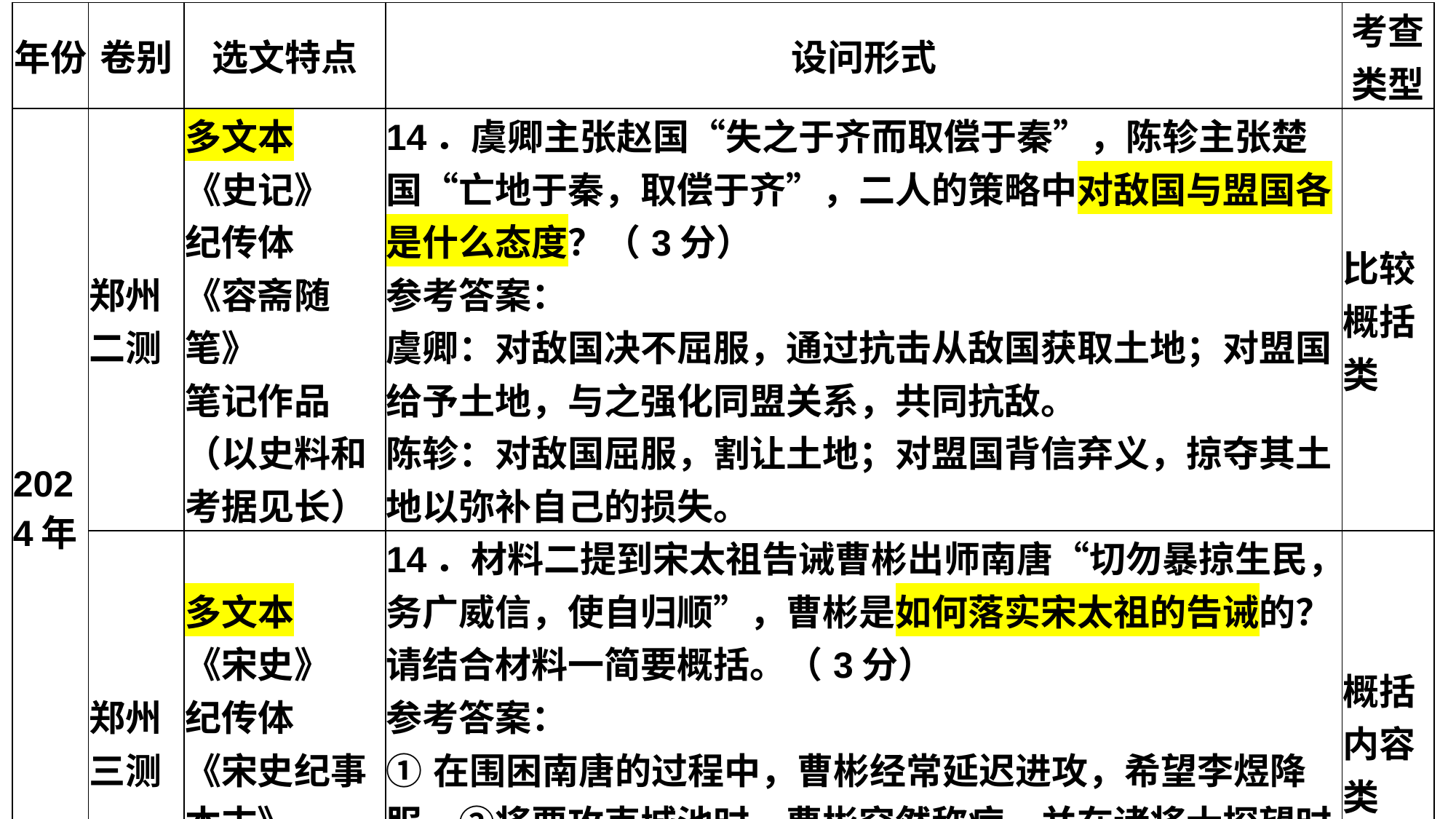

| 年份 | 卷别 | 选文特点 | 设问形式 | 考查类型 |
| --- | --- | --- | --- | --- |
| 2024年 | 郑州二测 | 多文本 《史记》 纪传体 《容斋随笔》 笔记作品（以史料和考据见长） | 14．虞卿主张赵国“失之于齐而取偿于秦”，陈轸主张楚国“亡地于秦，取偿于齐”，二人的策略中对敌国与盟国各是什么态度？（3分） 参考答案： 虞卿：对敌国决不屈服，通过抗击从敌国获取土地；对盟国给予土地，与之强化同盟关系，共同抗敌。 陈轸：对敌国屈服，割让土地；对盟国背信弃义，掠夺其土地以弥补自己的损失。 | 比较概括类 |
|  | 郑州三测 | 多文本 《宋史》 纪传体 《宋史纪事本末》 纪事本末体 | 14．材料二提到宋太祖告诫曹彬出师南唐“切勿暴掠生民，务广威信，使自归顺”，曹彬是如何落实宋太祖的告诫的？请结合材料一简要概括。（3分） 参考答案： ①在围困南唐的过程中，曹彬经常延迟进攻，希望李煜降服。②将要攻克城池时，曹彬突然称病，并在诸将士探望时告诫他们不要乱杀一人。③在李煜请罪时，曹彬以礼相待，并让他收拾行装。 | 概括内容类 |